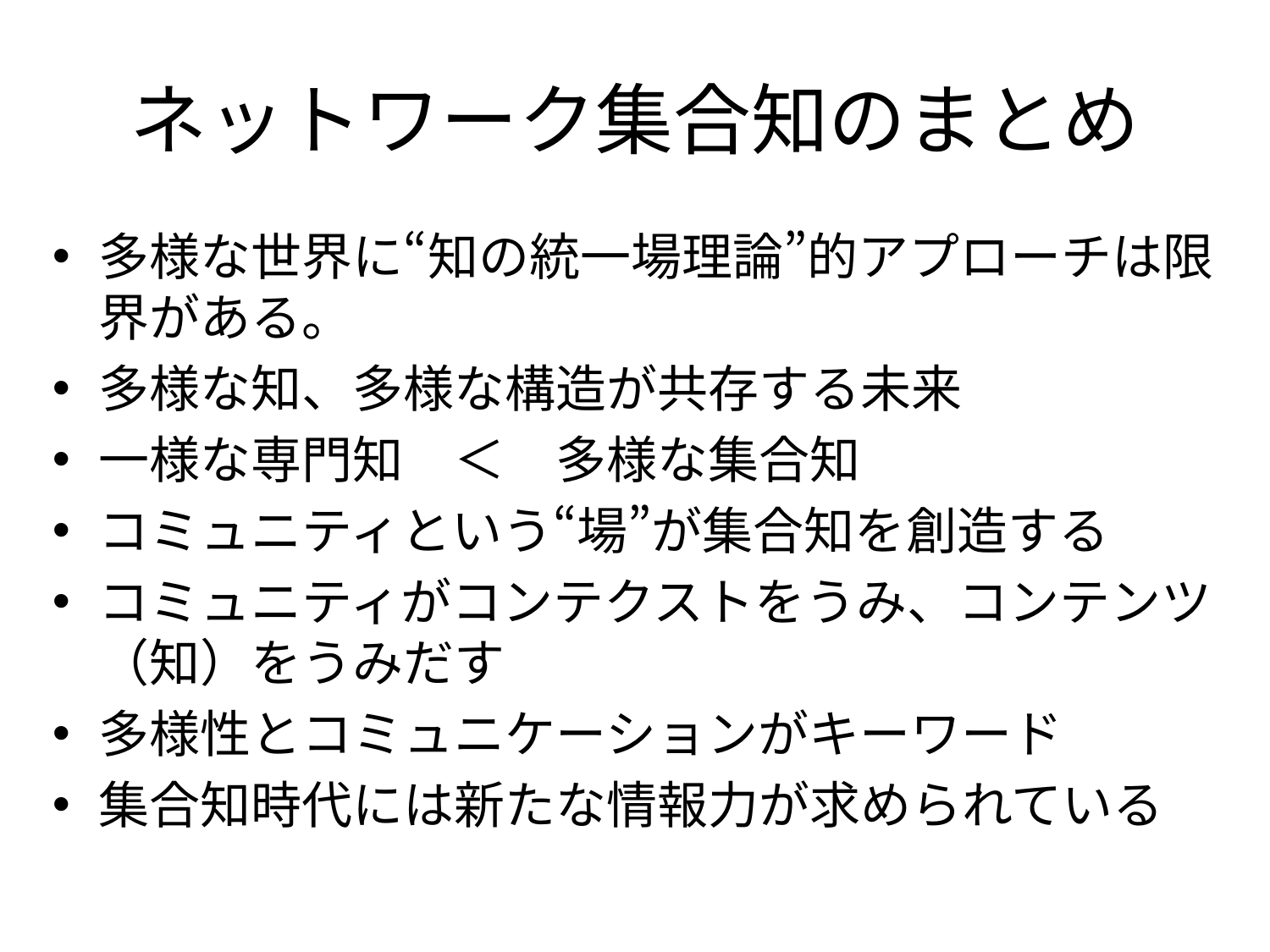

# ネットワーク集合知のまとめ
多様な世界に“知の統一場理論”的アプローチは限界がある。
多様な知、多様な構造が共存する未来
一様な専門知　＜　多様な集合知
コミュニティという“場”が集合知を創造する
コミュニティがコンテクストをうみ、コンテンツ（知）をうみだす
多様性とコミュニケーションがキーワード
集合知時代には新たな情報力が求められている